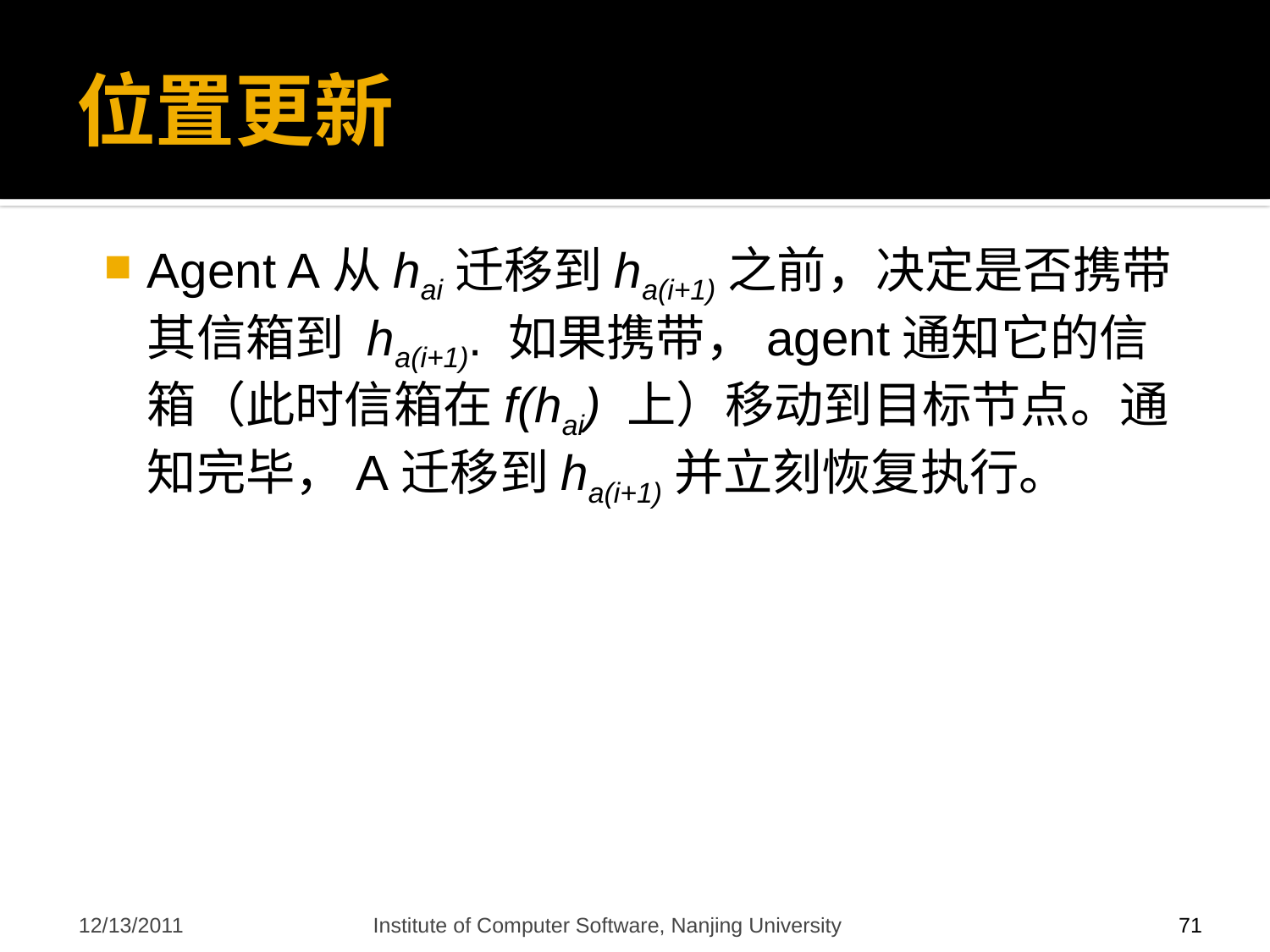

# 位置更新
Agent A从hai迁移到ha(i+1)之前，决定是否携带其信箱到 ha(i+1). 如果携带，agent通知它的信箱（此时信箱在f(hai) 上）移动到目标节点。通知完毕，A迁移到ha(i+1)并立刻恢复执行。
71
12/13/2011
Institute of Computer Software, Nanjing University
71